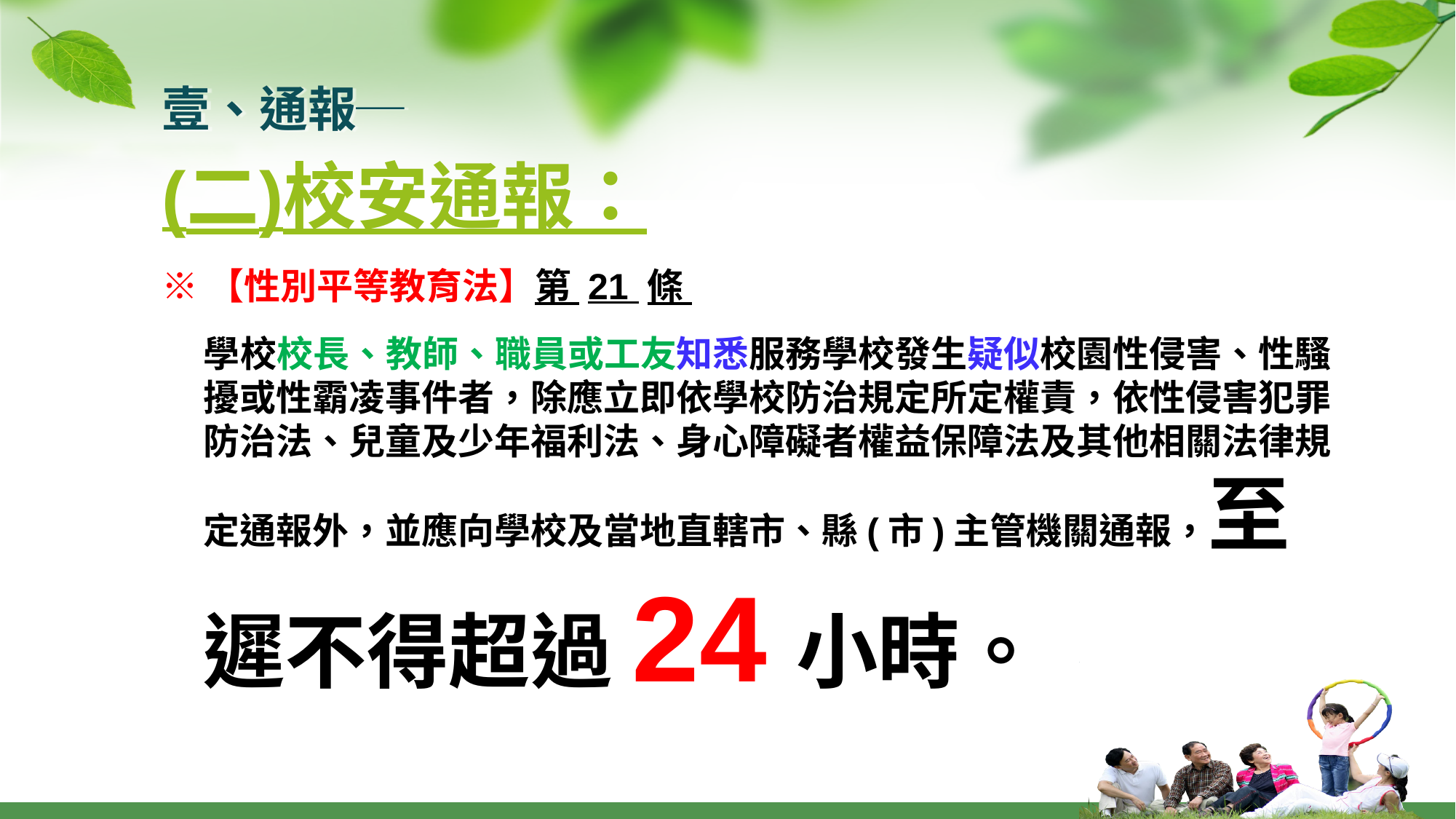

壹、通報─
(二)校安通報：
※【性別平等教育法】第 21 條
    學校校長、教師、職員或工友知悉服務學校發生疑似校園性侵害、性騷擾或性霸凌事件者，除應立即依學校防治規定所定權責，依性侵害犯罪防治法、兒童及少年福利法、身心障礙者權益保障法及其他相關法律規定通報外，並應向學校及當地直轄市、縣(市)主管機關通報，至遲不得超過24小時。